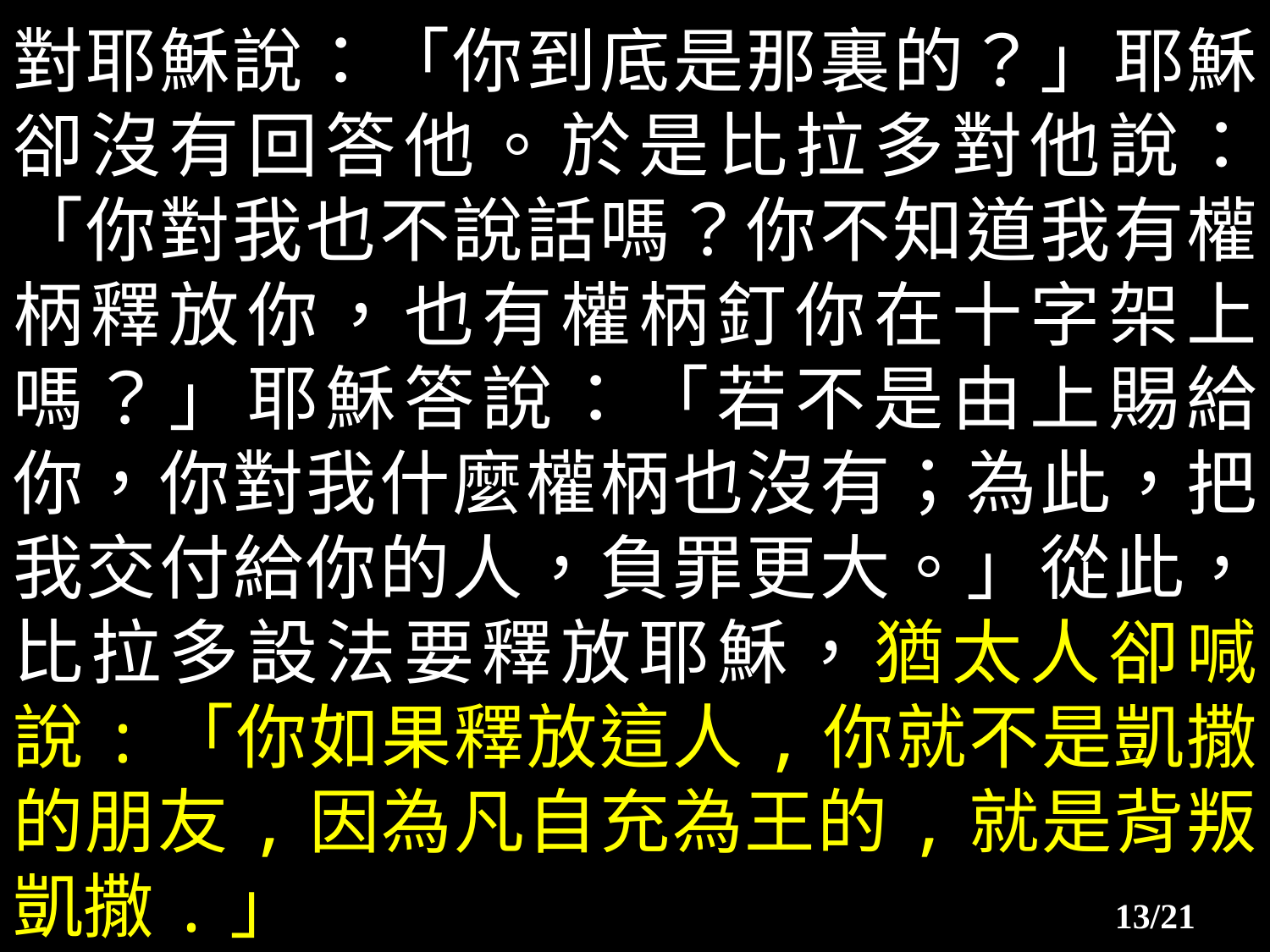

對耶穌說：「你到底是那裏的？」耶穌卻沒有回答他。於是比拉多對他說：「你對我也不說話嗎？你不知道我有權柄釋放你，也有權柄釘你在十字架上嗎？」耶穌答說：「若不是由上賜給你，你對我什麼權柄也沒有；為此，把我交付給你的人，負罪更大。」從此，比拉多設法要釋放耶穌，猶太人卻喊說:「你如果釋放這人,你就不是凱撒的朋友,因為凡自充為王的,就是背叛凱撒.」

13/21